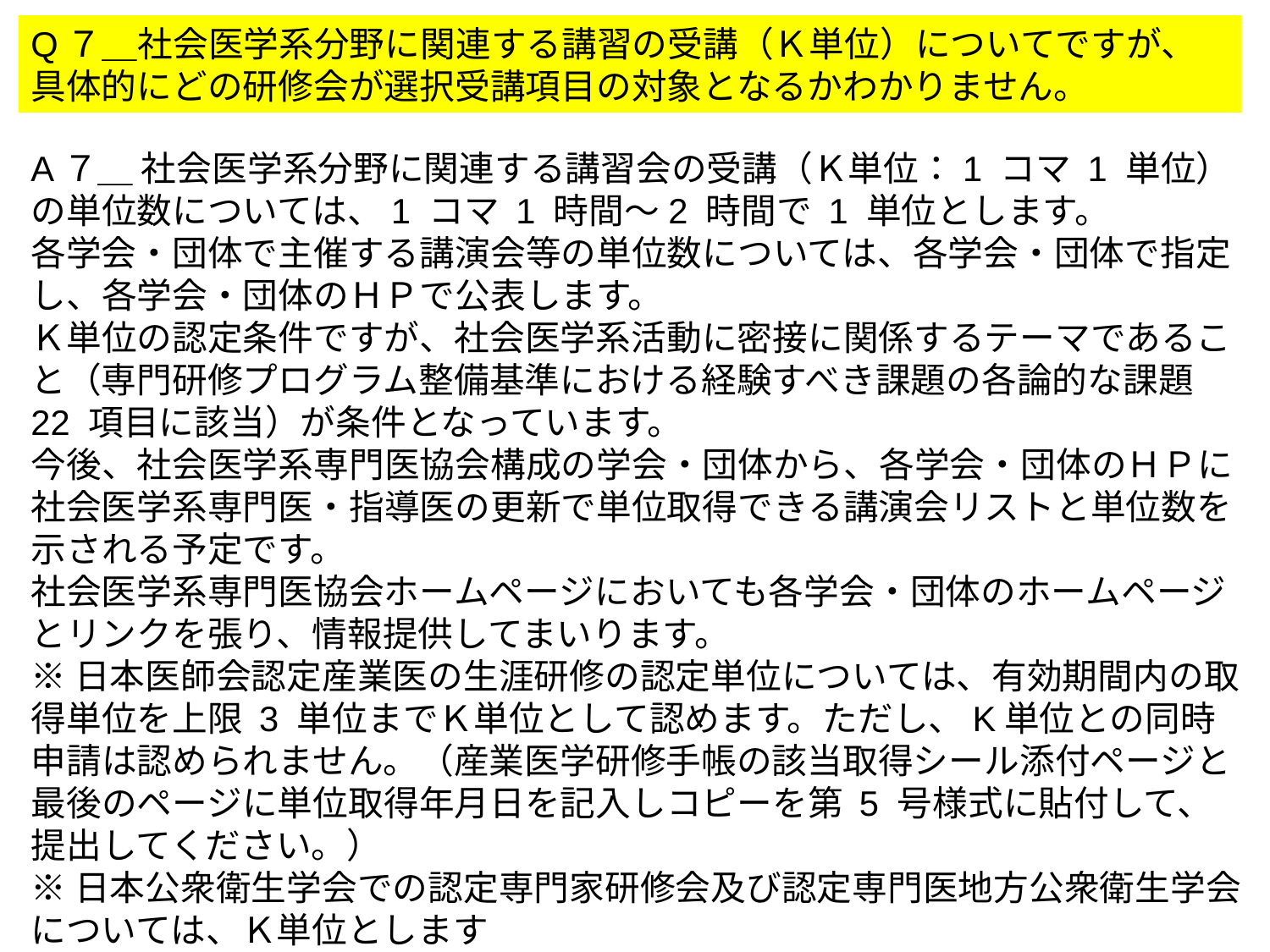

Q７＿社会医学系分野に関連する講習の受講（Ｋ単位）についてですが、 具体的にどの研修会が選択受講項目の対象となるかわかりません。
A７＿ 社会医学系分野に関連する講習会の受講（Ｋ単位：1 コマ 1 単位）の単位数については、1 コマ 1 時間～2 時間で 1 単位とします。
各学会・団体で主催する講演会等の単位数については、各学会・団体で指定し、各学会・団体のＨＰで公表します。
Ｋ単位の認定条件ですが、社会医学系活動に密接に関係するテーマであること（専門研修プログラム整備基準における経験すべき課題の各論的な課題 22 項目に該当）が条件となっています。
今後、社会医学系専門医協会構成の学会・団体から、各学会・団体のＨＰに社会医学系専門医・指導医の更新で単位取得できる講演会リストと単位数を示される予定です。
社会医学系専門医協会ホームページにおいても各学会・団体のホームページとリンクを張り、情報提供してまいります。
※日本医師会認定産業医の生涯研修の認定単位については、有効期間内の取得単位を上限 3 単位までＫ単位として認めます。ただし、K単位との同時申請は認められません。（産業医学研修手帳の該当取得シール添付ページと最後のページに単位取得年月日を記入しコピーを第 5 号様式に貼付して、提出してください。）
※日本公衆衛生学会での認定専門家研修会及び認定専門医地方公衆衛生学会については、Ｋ単位とします